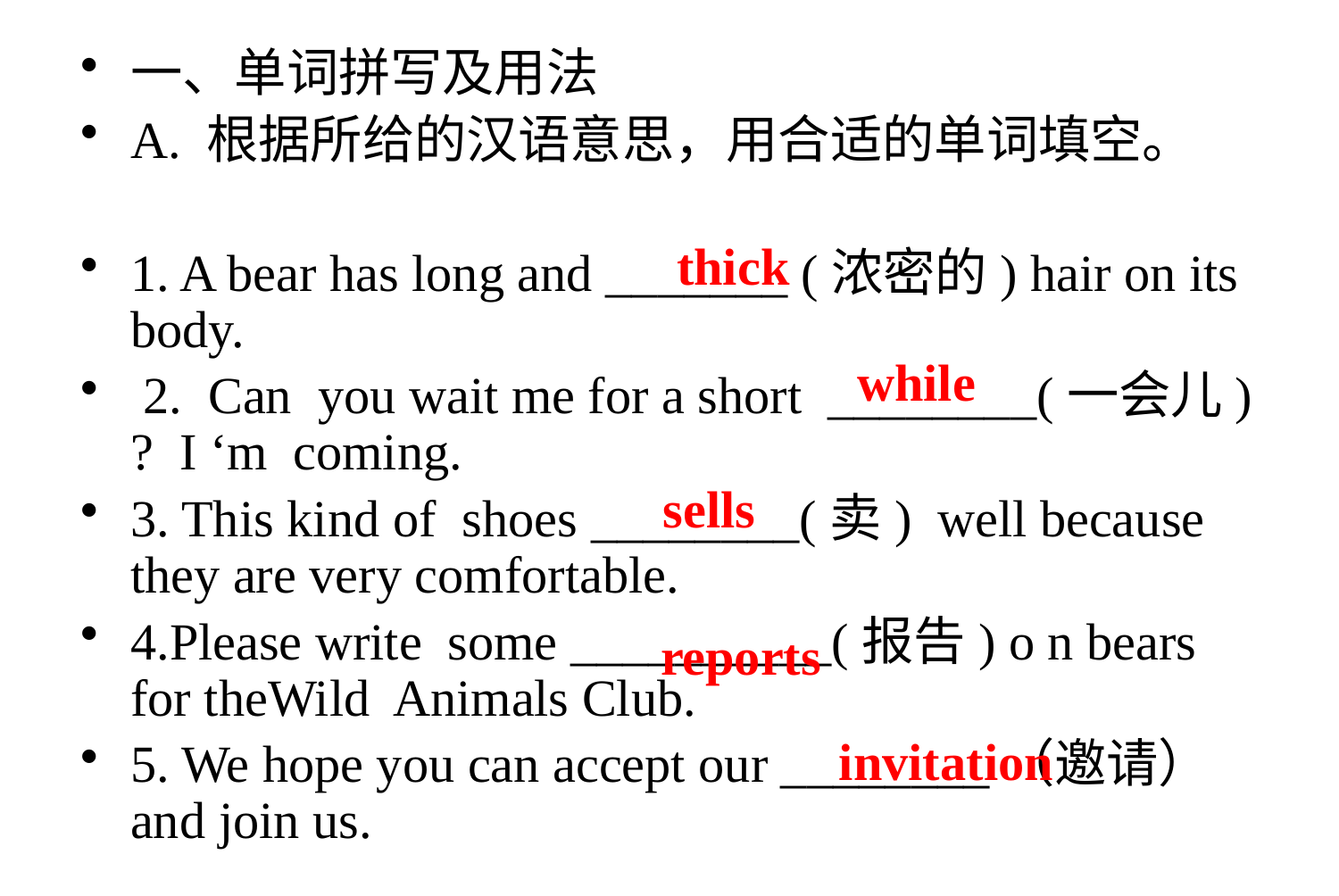

一、单词拼写及用法
A. 根据所给的汉语意思，用合适的单词填空。

1. A bear has long and _______ (浓密的) hair on its body.
 2.  Can  you wait me for a short  ________(一会儿) ?  I ‘m  coming.
3. This kind of  shoes ________(卖)  well because they are very comfortable.
4.Please write  some __________(报告) o n bears for theWild  Animals Club.
5. We hope you can accept our ________（邀请） and join us.
thick
while
sells
reports
invitation